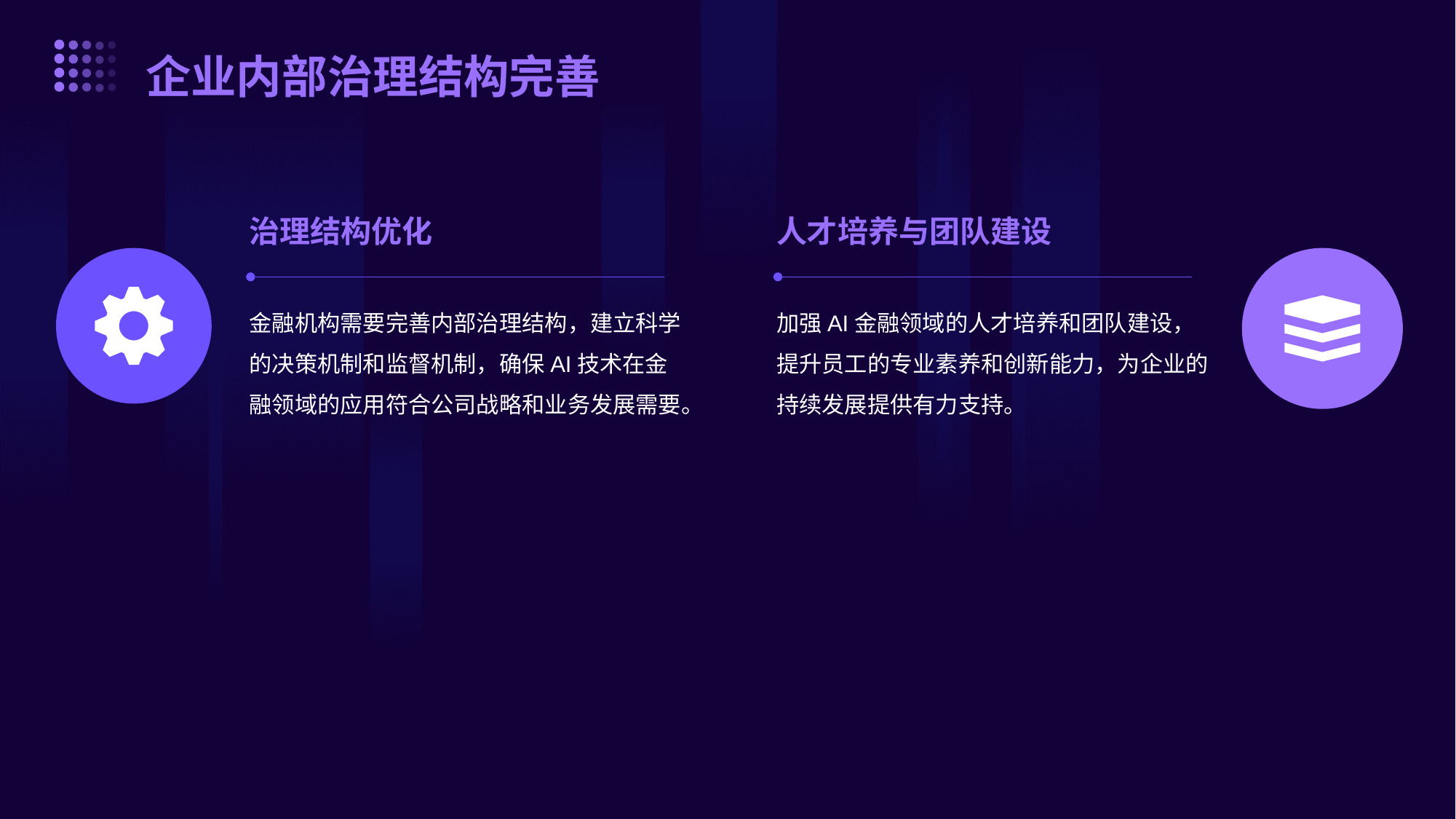

企业内部治理结构完善

治理结构优化
人才培养与团队建设

金融机构需要完善内部治理结构，建立科学的决策机制和监督机制，确保AI技术在金融领域的应用符合公司战略和业务发展需要。
加强AI金融领域的人才培养和团队建设，提升员工的专业素养和创新能力，为企业的持续发展提供有力支持。